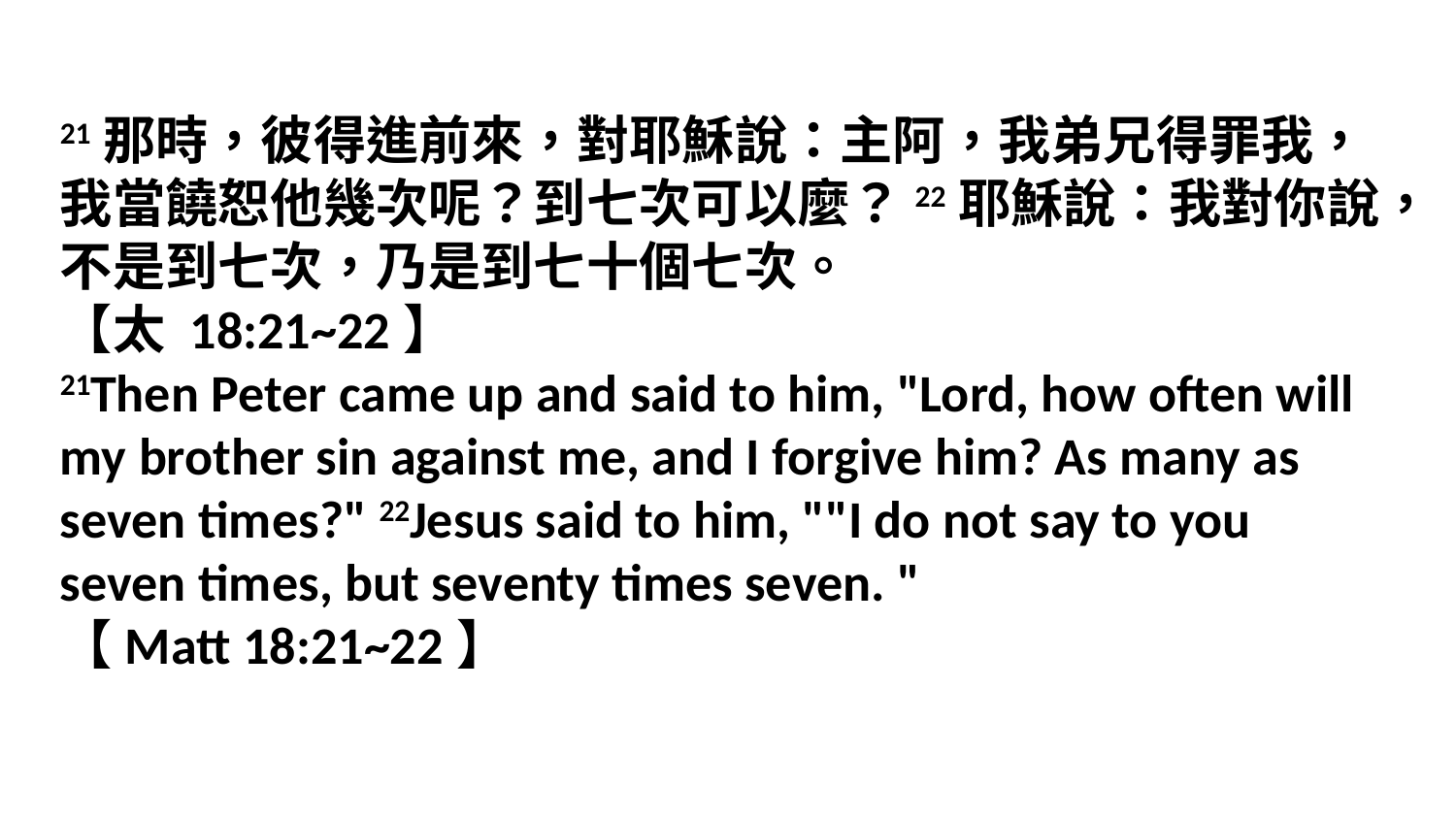

21那時，彼得進前來，對耶穌說：主阿，我弟兄得罪我，我當饒恕他幾次呢？到七次可以麼？22耶穌說：我對你說，不是到七次，乃是到七十個七次。
【太 18:21~22】
21Then Peter came up and said to him, "Lord, how often will my brother sin against me, and I forgive him? As many as seven times?" 22Jesus said to him, ""I do not say to you seven times, but seventy times seven. "
【Matt 18:21~22】